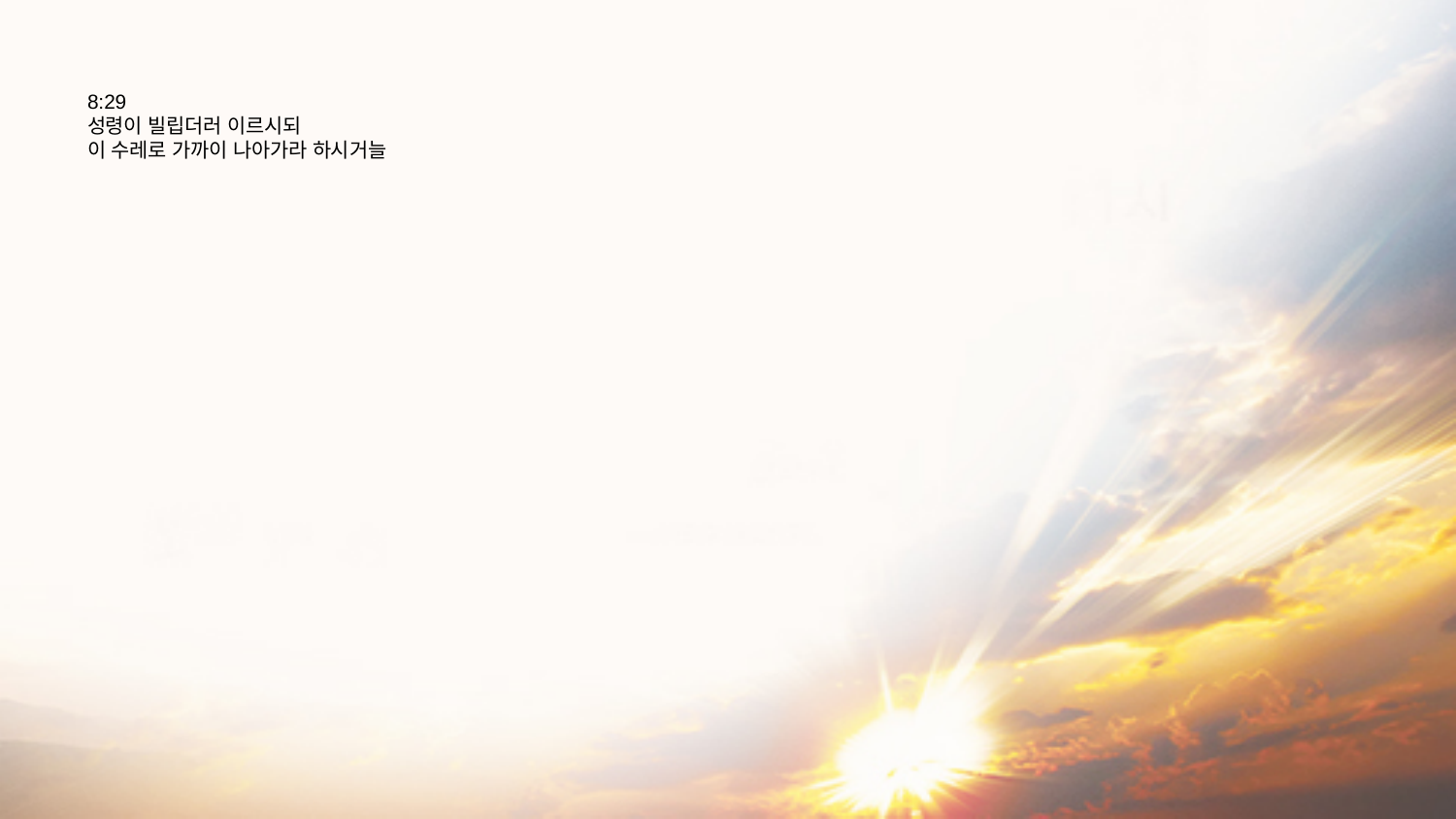

# 8:29 성령이 빌립더러 이르시되 이 수레로 가까이 나아가라 하시거늘